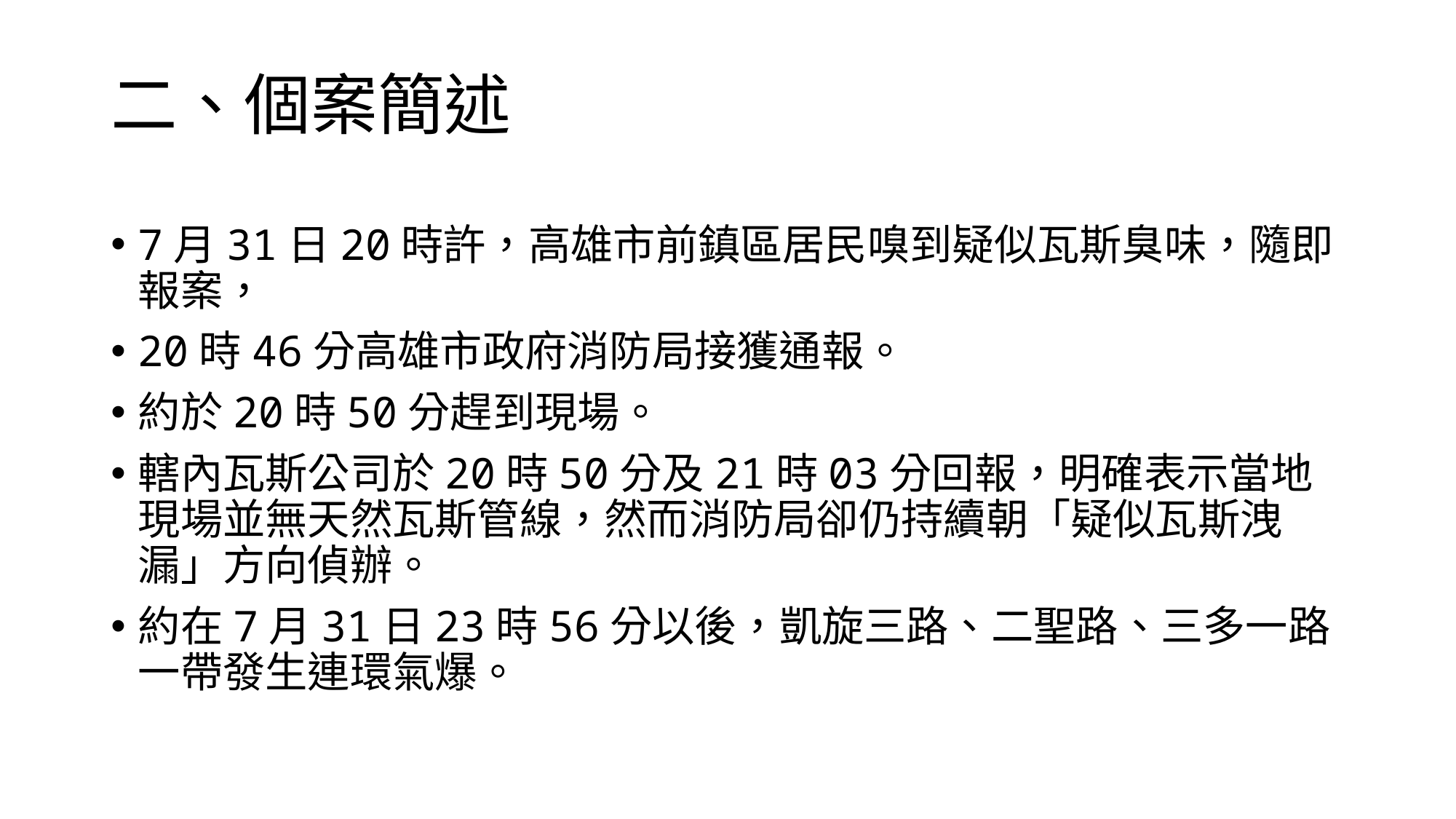

# 二、個案簡述
7月31日20時許，高雄市前鎮區居民嗅到疑似瓦斯臭味，隨即報案，
20時46分高雄市政府消防局接獲通報。
約於20時50分趕到現場。
轄內瓦斯公司於20時50分及21時03分回報，明確表示當地現場並無天然瓦斯管線，然而消防局卻仍持續朝「疑似瓦斯洩漏」方向偵辦。
約在7月31日23時56分以後，凱旋三路、二聖路、三多一路一帶發生連環氣爆。